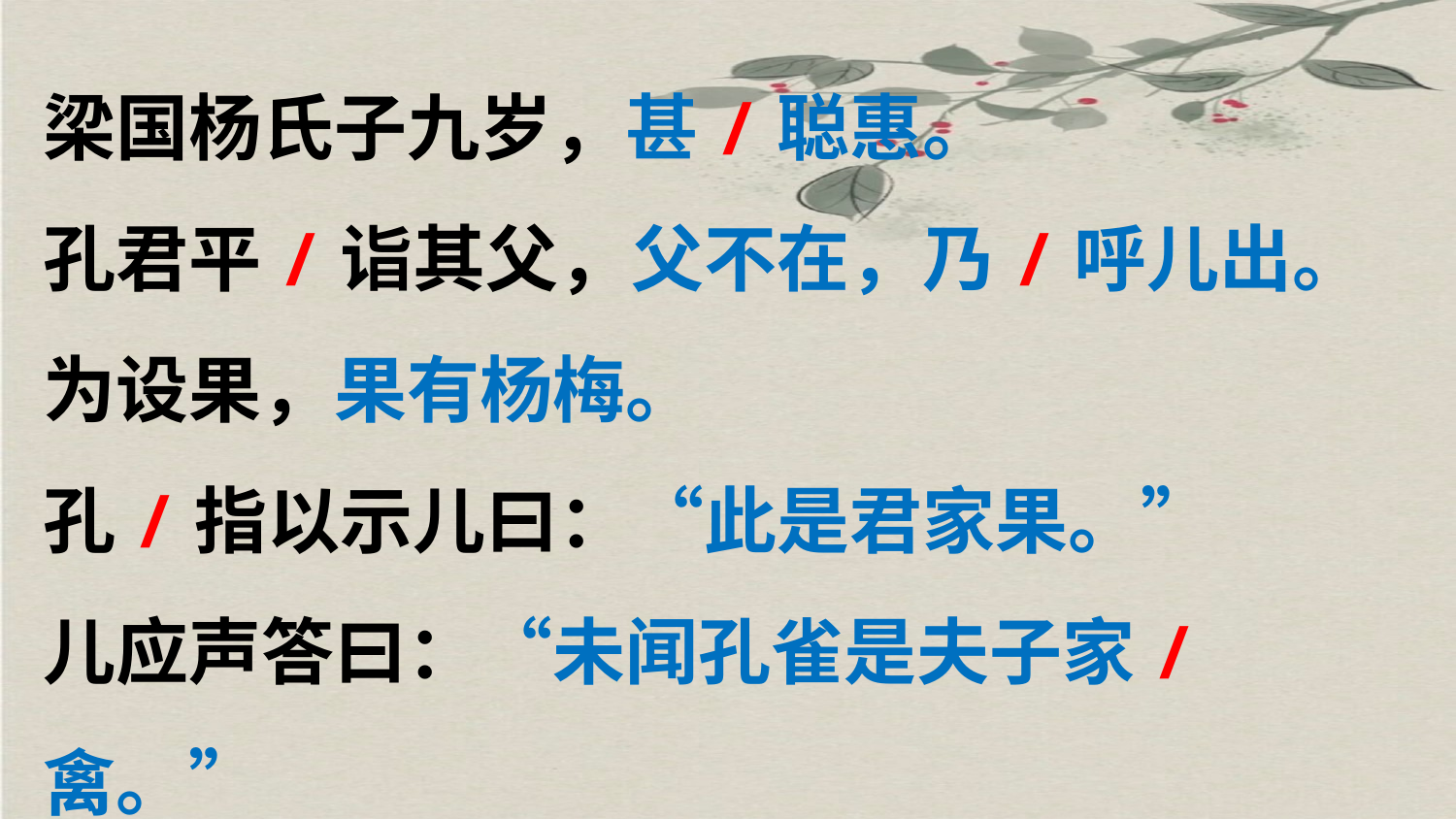

梁国杨氏子九岁，甚/聪惠。
孔君平/诣其父，父不在，乃/呼儿出。
为设果，果有杨梅。
孔/指以示儿曰：“此是君家果。”
儿应声答曰：“未闻孔雀是夫子家/禽。”